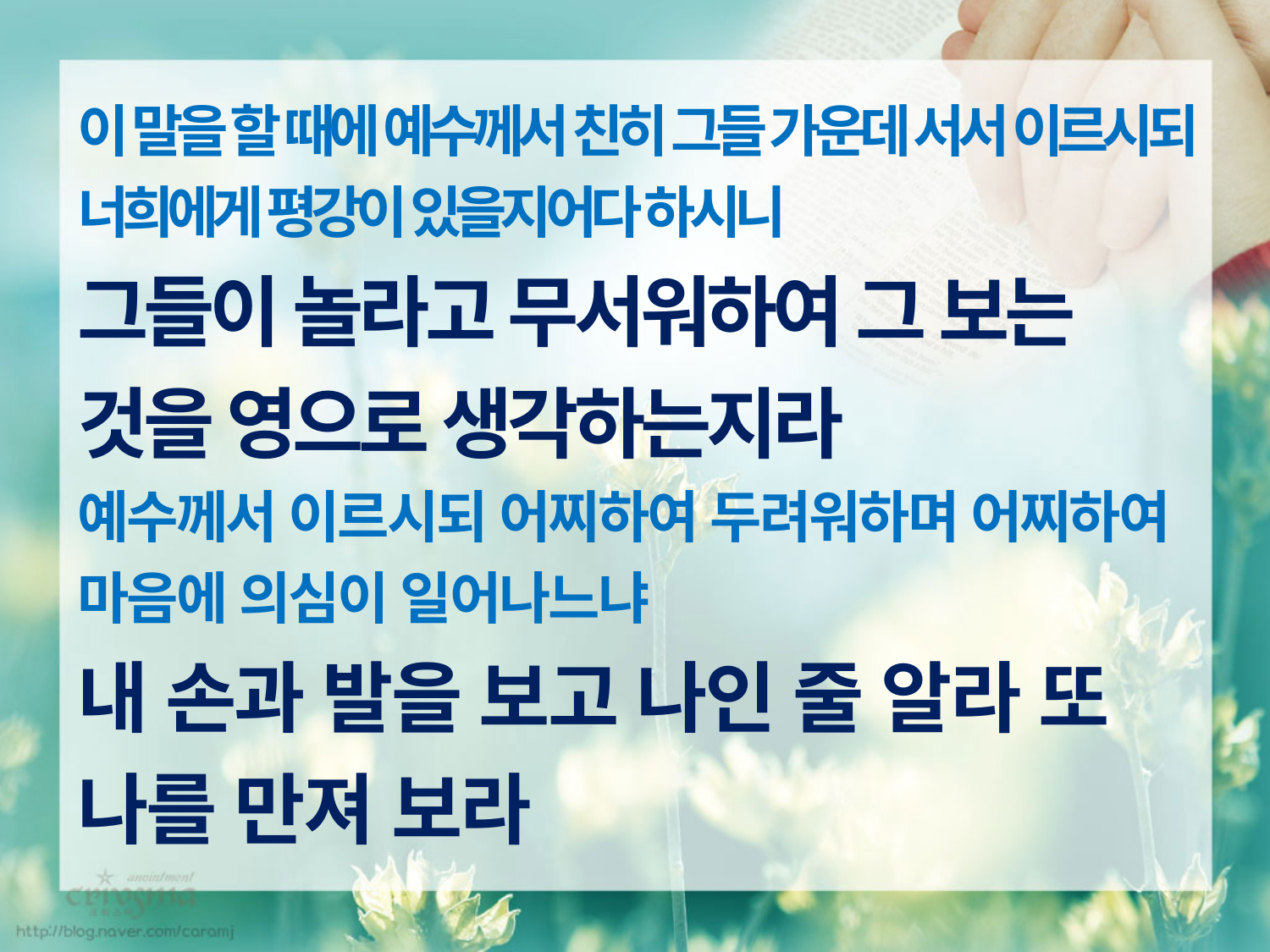

이 말을 할 때에 예수께서 친히 그들 가운데 서서 이르시되 너희에게 평강이 있을지어다 하시니
그들이 놀라고 무서워하여 그 보는 것을 영으로 생각하는지라
예수께서 이르시되 어찌하여 두려워하며 어찌하여 마음에 의심이 일어나느냐
내 손과 발을 보고 나인 줄 알라 또 나를 만져 보라